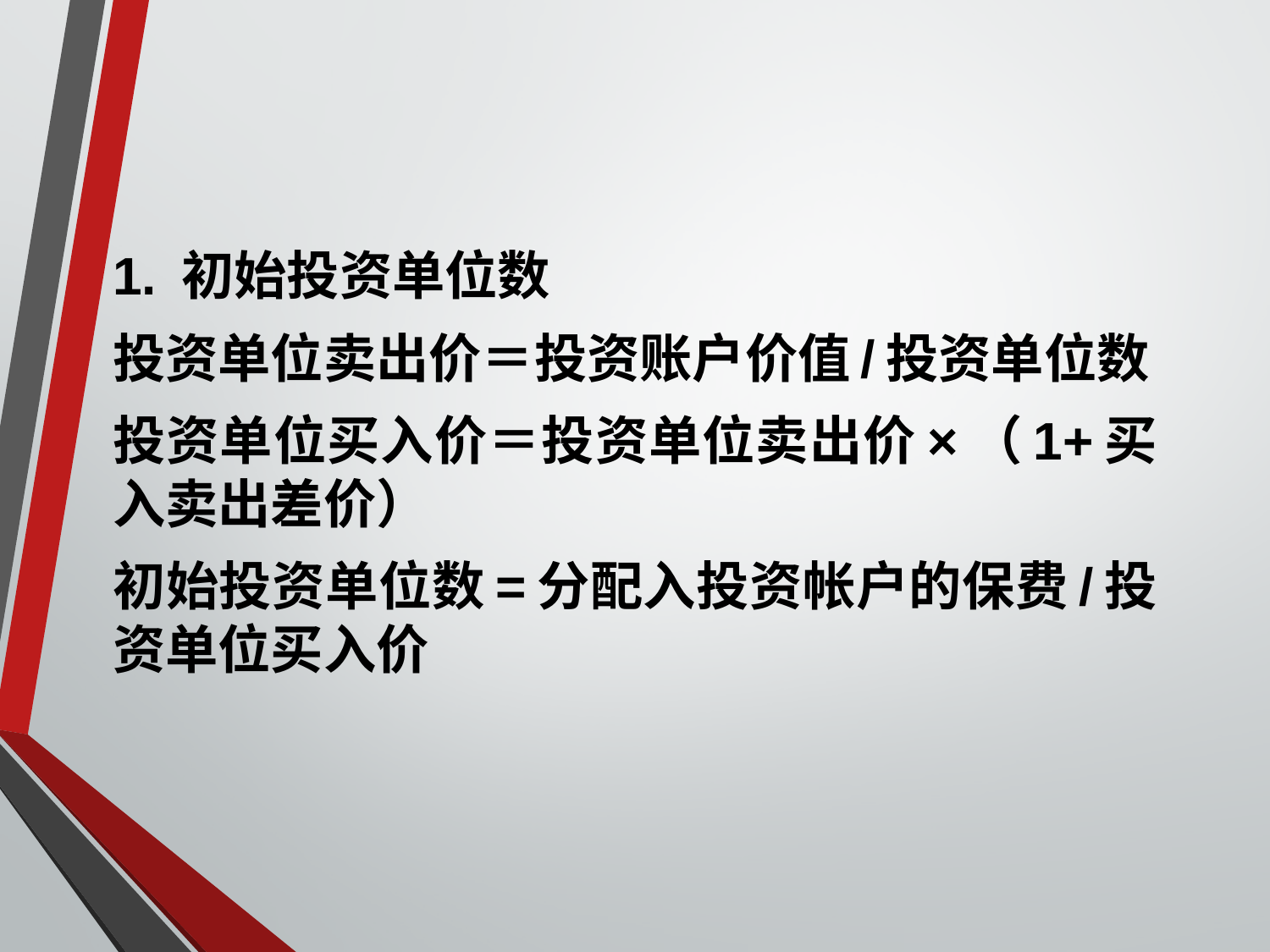

1. 初始投资单位数
投资单位卖出价＝投资账户价值/投资单位数
投资单位买入价＝投资单位卖出价×（1+买入卖出差价）
初始投资单位数=分配入投资帐户的保费/投资单位买入价